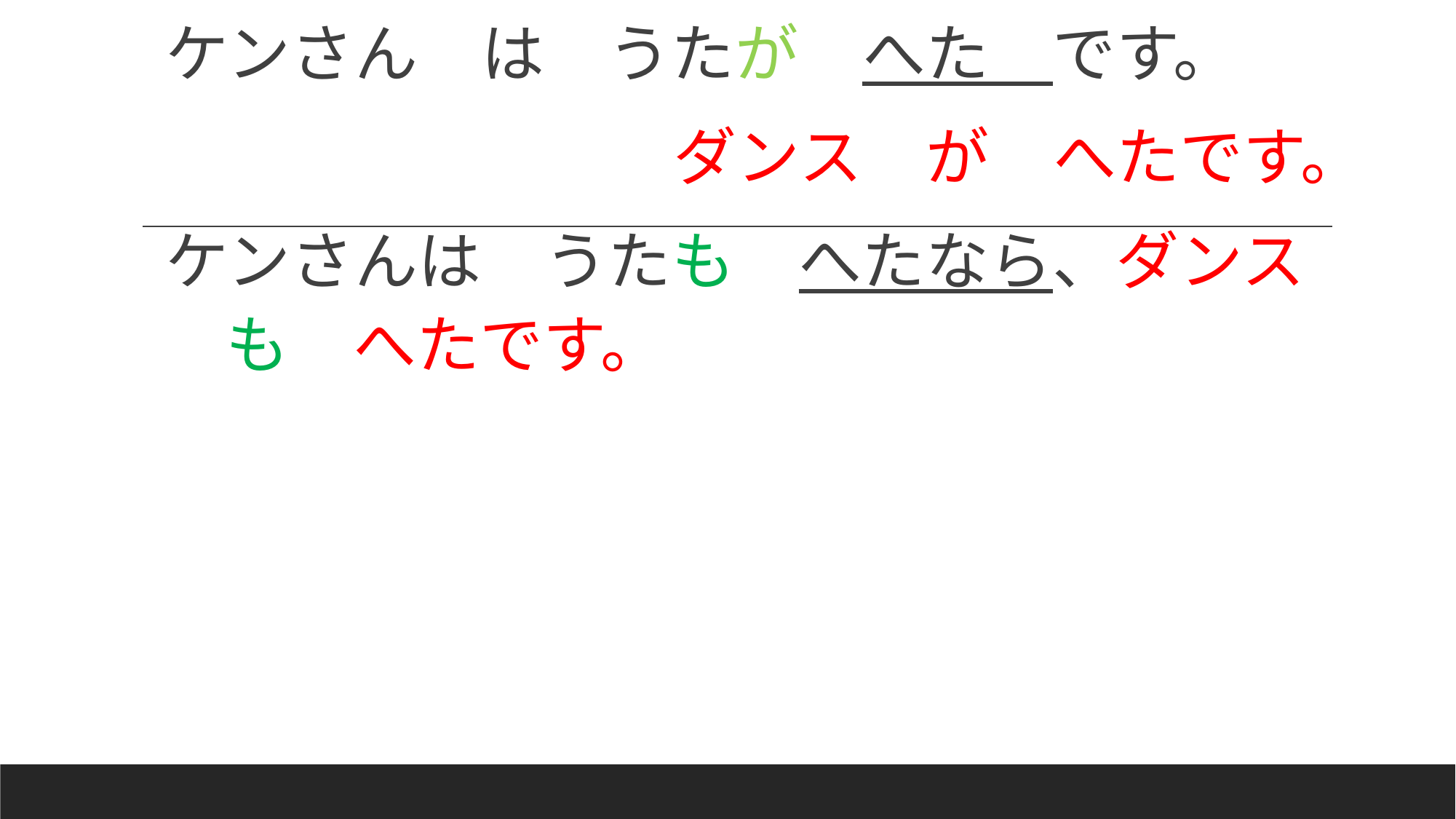

ケンさん　は　うたが　へた　です。
　　　　　　　　ダンス　が　へたです。
ケンさんは　うたも　へたなら、ダンス　も　へたです。